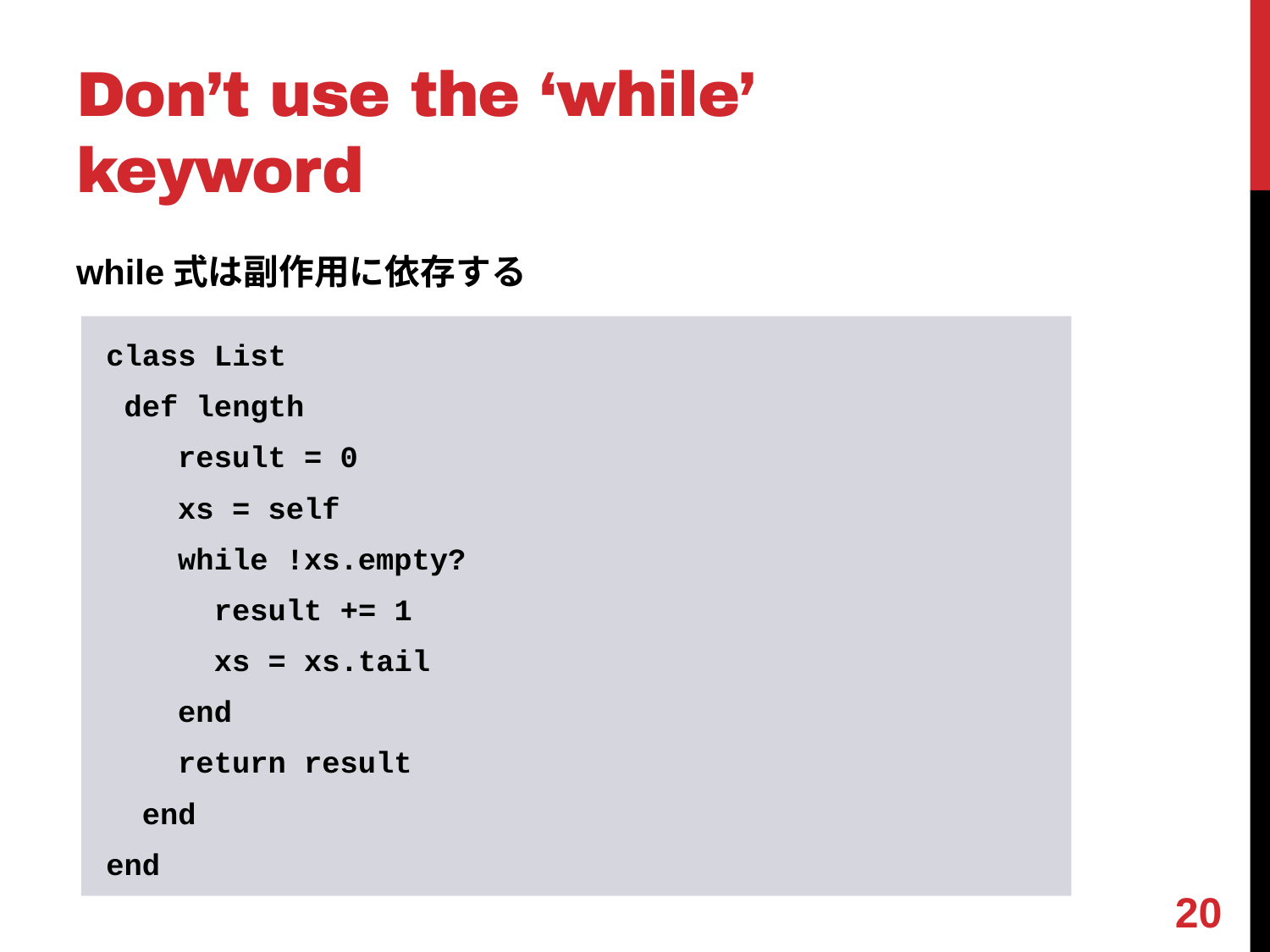

# Don’t use the ‘while’ keyword
while式は副作用に依存する
class List
 def length
    result = 0
    xs = self
    while !xs.empty?
      result += 1
      xs = xs.tail
    end
    return result
  end
end
20